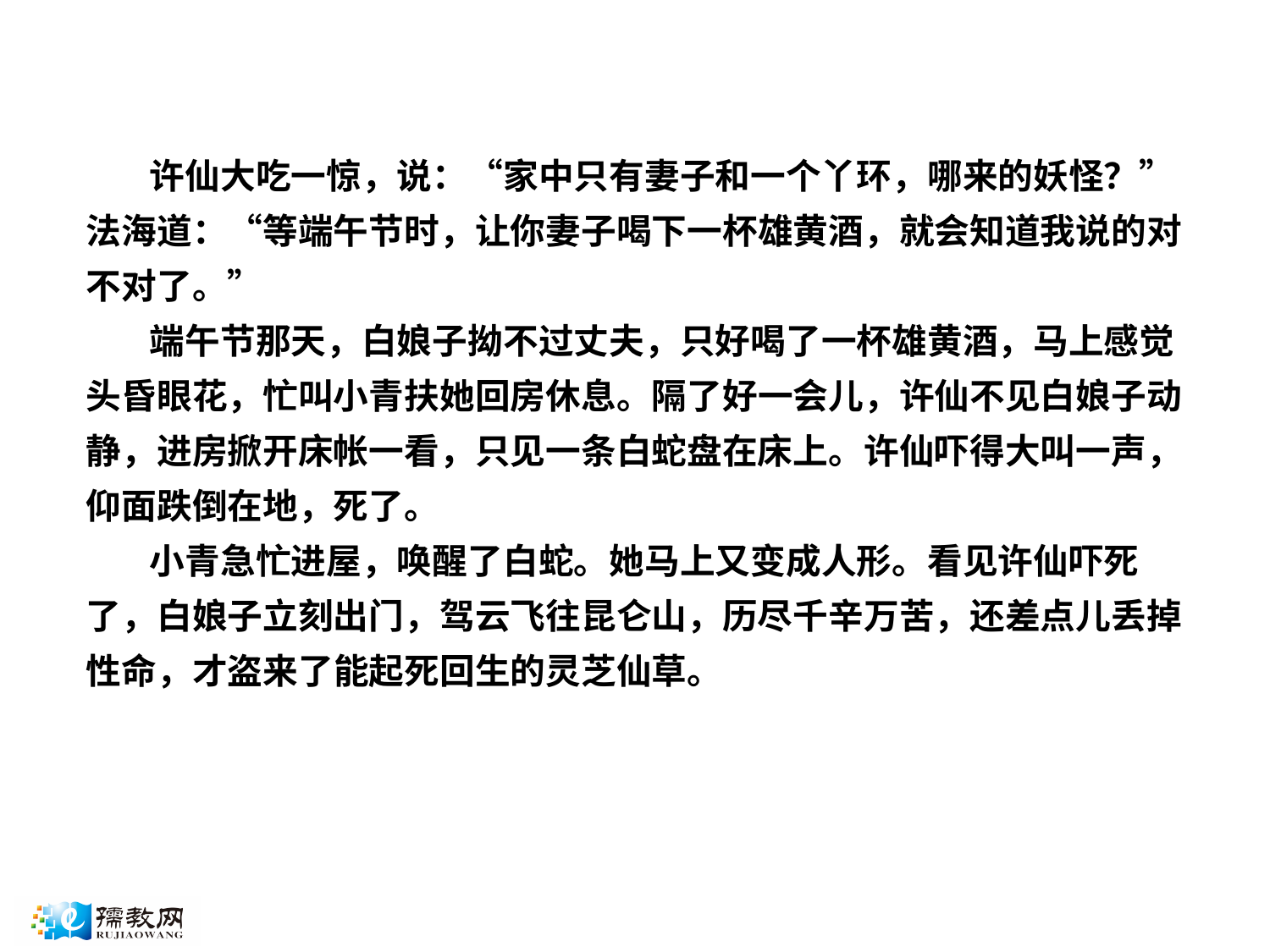

许仙大吃一惊，说：“家中只有妻子和一个丫环，哪来的妖怪？”法海道：“等端午节时，让你妻子喝下一杯雄黄酒，就会知道我说的对不对了。”
端午节那天，白娘子拗不过丈夫，只好喝了一杯雄黄酒，马上感觉头昏眼花，忙叫小青扶她回房休息。隔了好一会儿，许仙不见白娘子动静，进房掀开床帐一看，只见一条白蛇盘在床上。许仙吓得大叫一声，仰面跌倒在地，死了。
小青急忙进屋，唤醒了白蛇。她马上又变成人形。看见许仙吓死了，白娘子立刻出门，驾云飞往昆仑山，历尽千辛万苦，还差点儿丢掉性命，才盗来了能起死回生的灵芝仙草。